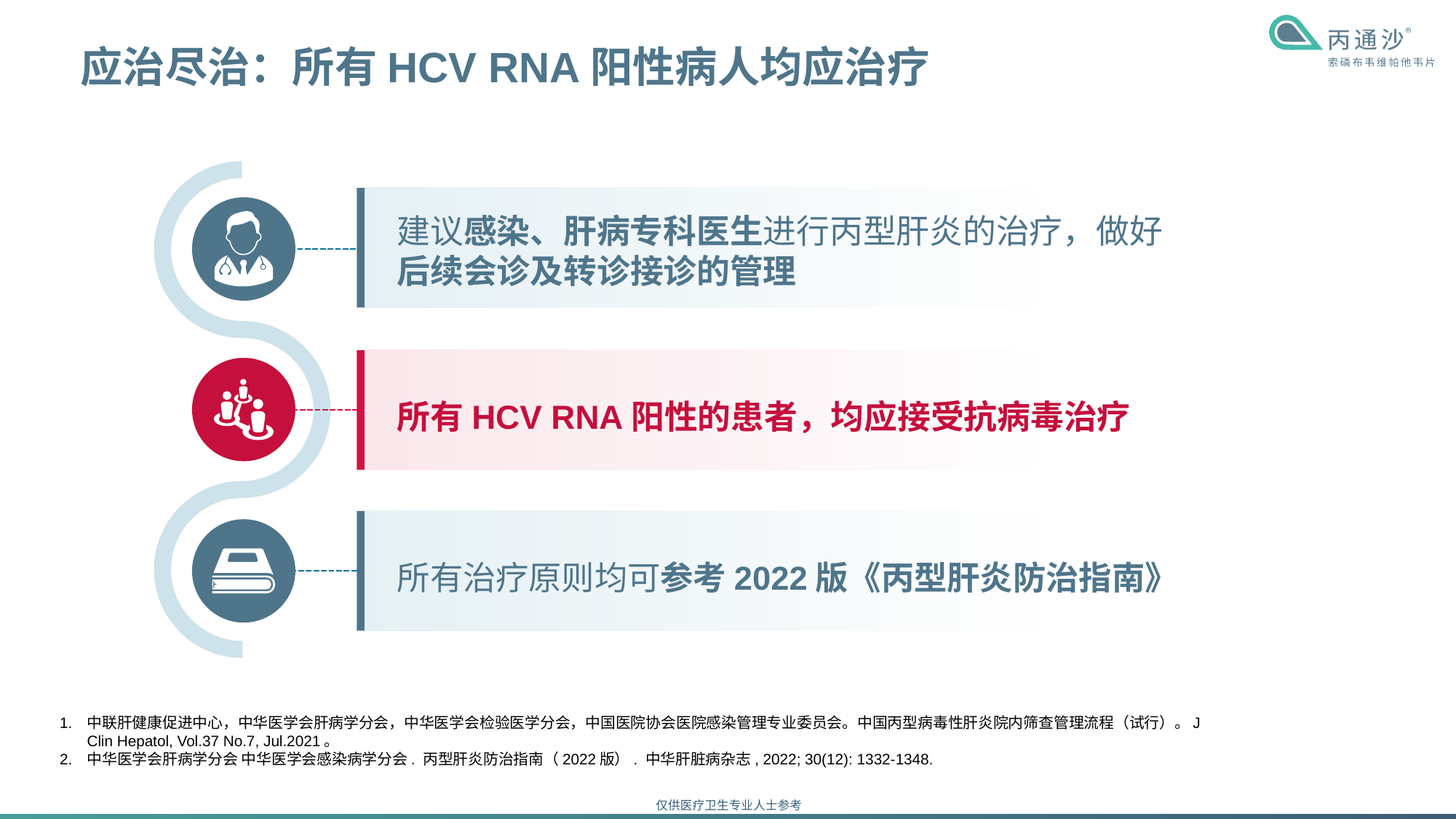

# 应治尽治：所有HCV RNA阳性病人均应治疗

建议感染、肝病专科医生进行丙型肝炎的治疗，做好后续会诊及转诊接诊的管理

所有HCV RNA阳性的患者，均应接受抗病毒治疗

所有治疗原则均可参考2022版《丙型肝炎防治指南》

中联肝健康促进中心，中华医学会肝病学分会，中华医学会检验医学分会，中国医院协会医院感染管理专业委员会。中国丙型病毒性肝炎院内筛查管理流程（试行）。J Clin Hepatol, Vol.37 No.7, Jul.2021。
中华医学会肝病学分会 中华医学会感染病学分会. 丙型肝炎防治指南（2022版）. 中华肝脏病杂志, 2022; 30(12): 1332-1348.